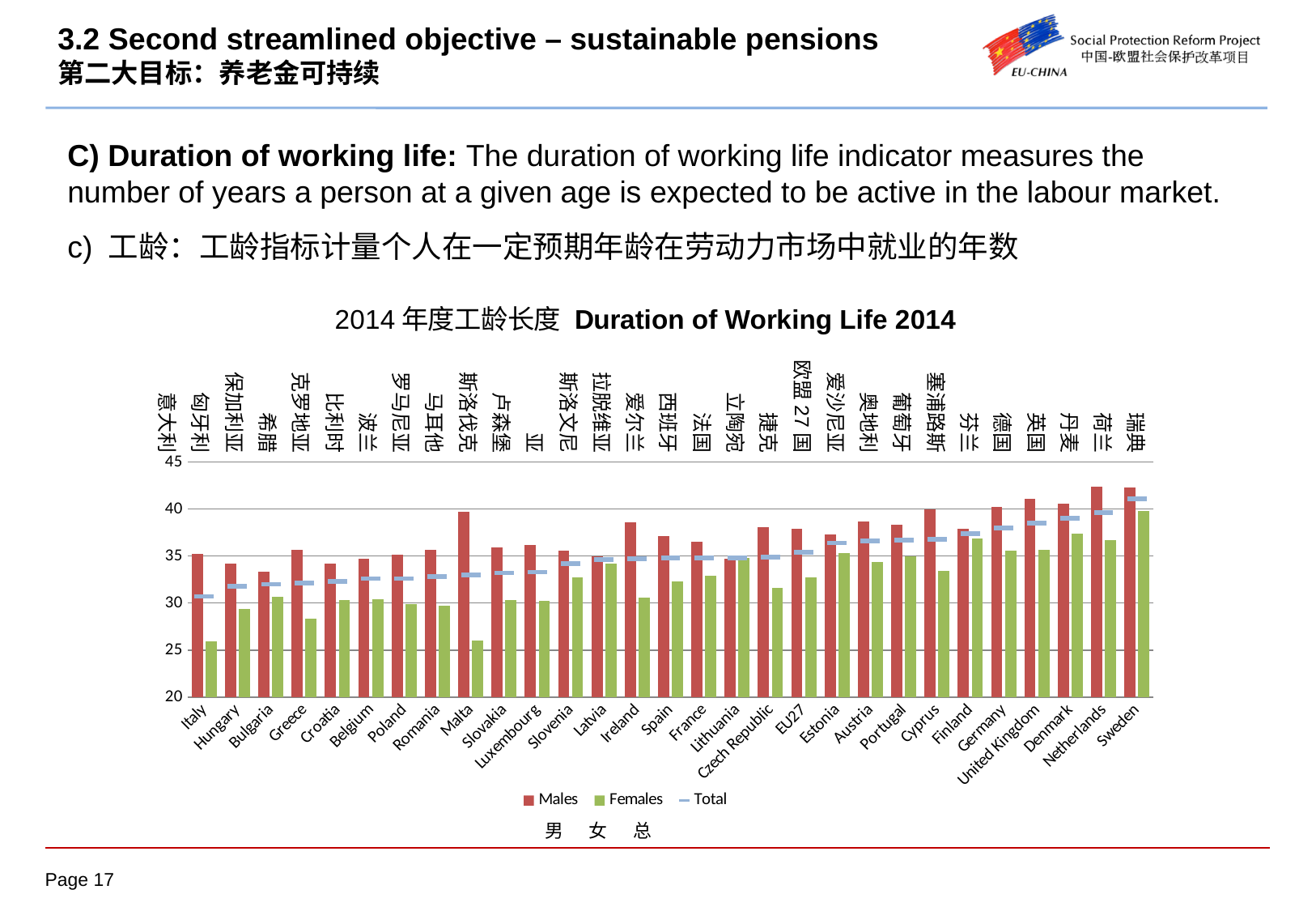

# 3.2 Second streamlined objective – sustainable pensions 第二大目标：养老金可持续
C) Duration of working life: The duration of working life indicator measures the number of years a person at a given age is expected to be active in the labour market.
c) 工龄：工龄指标计量个人在一定预期年龄在劳动力市场中就业的年数

### Chart

| Category | Males | Females | Total |
|---|---|---|---|
| Italy | 35.2 | 25.9 | 30.7 |
| Hungary | 34.2 | 29.4 | 31.8 |
| Bulgaria | 33.3 | 30.7 | 32.0 |
| Greece | 35.7 | 28.3 | 32.1 |
| Croatia | 34.2 | 30.3 | 32.3 |
| Belgium | 34.7 | 30.4 | 32.6 |
| Poland | 35.1 | 29.9 | 32.6 |
| Romania | 35.7 | 29.7 | 32.8 |
| Malta | 39.7 | 26.0 | 33.0 |
| Slovakia | 35.9 | 30.3 | 33.2 |
| Luxembourg | 36.2 | 30.2 | 33.3 |
| Slovenia | 35.6 | 32.7 | 34.2 |
| Latvia | 35.0 | 34.2 | 34.6 |
| Ireland | 38.6 | 30.6 | 34.7 |
| Spain | 37.1 | 32.3 | 34.8 |
| France | 36.5 | 32.9 | 34.8 |
| Lithuania | 34.7 | 34.8 | 34.8 |
| Czech Republic | 38.1 | 31.6 | 34.9 |
| EU27 | 37.9 | 32.7 | 35.4 |
| Estonia | 37.3 | 35.3 | 36.4 |
| Austria | 38.7 | 34.4 | 36.6 |
| Portugal | 38.3 | 35.0 | 36.7 |
| Cyprus | 40.0 | 33.4 | 36.8 |
| Finland | 37.9 | 36.9 | 37.4 |
| Germany | 40.2 | 35.6 | 38.0 |
| United Kingdom | 41.1 | 35.7 | 38.5 |
| Denmark | 40.6 | 37.4 | 39.0 |
| Netherlands | 42.4 | 36.7 | 39.6 |
| Sweden | 42.3 | 39.8 | 41.1 |
瑞典
荷兰
丹麦
英国
德国
芬兰
塞浦路斯
葡萄牙
奥地利
爱沙尼亚
欧盟27国
捷克
立陶宛
法国
西班牙
爱尔兰
拉脱维亚
斯洛文尼亚
卢森堡
斯洛伐克
马耳他
罗马尼亚
波兰
比利时
克罗地亚
希腊
保加利亚
匈牙利
意大利
男      女      总